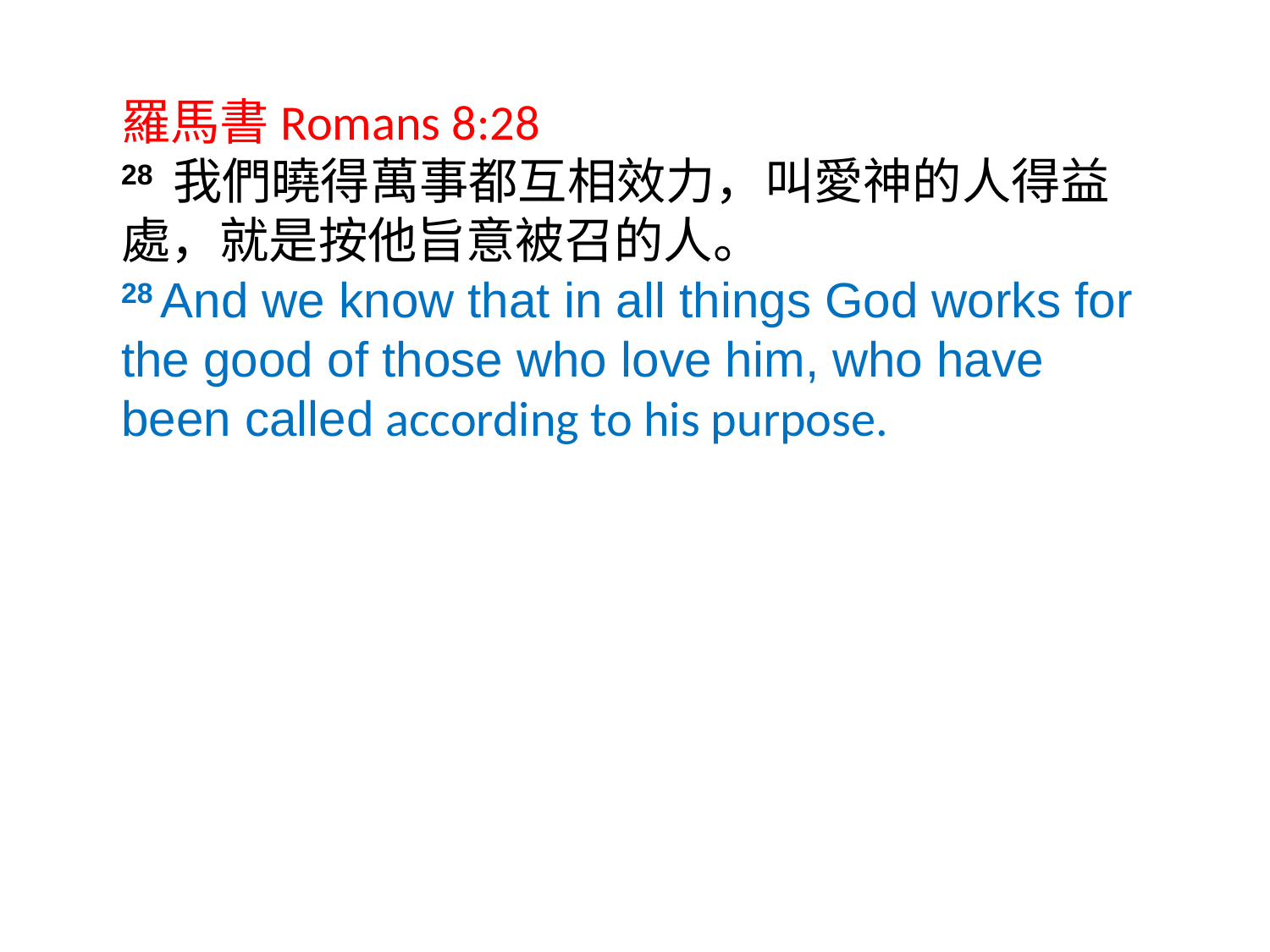

羅馬書Romans 8:28
28 我們曉得萬事都互相效力，叫愛神的人得益處，就是按他旨意被召的人。
28 And we know that in all things God works for the good of those who love him, who have been called according to his purpose.